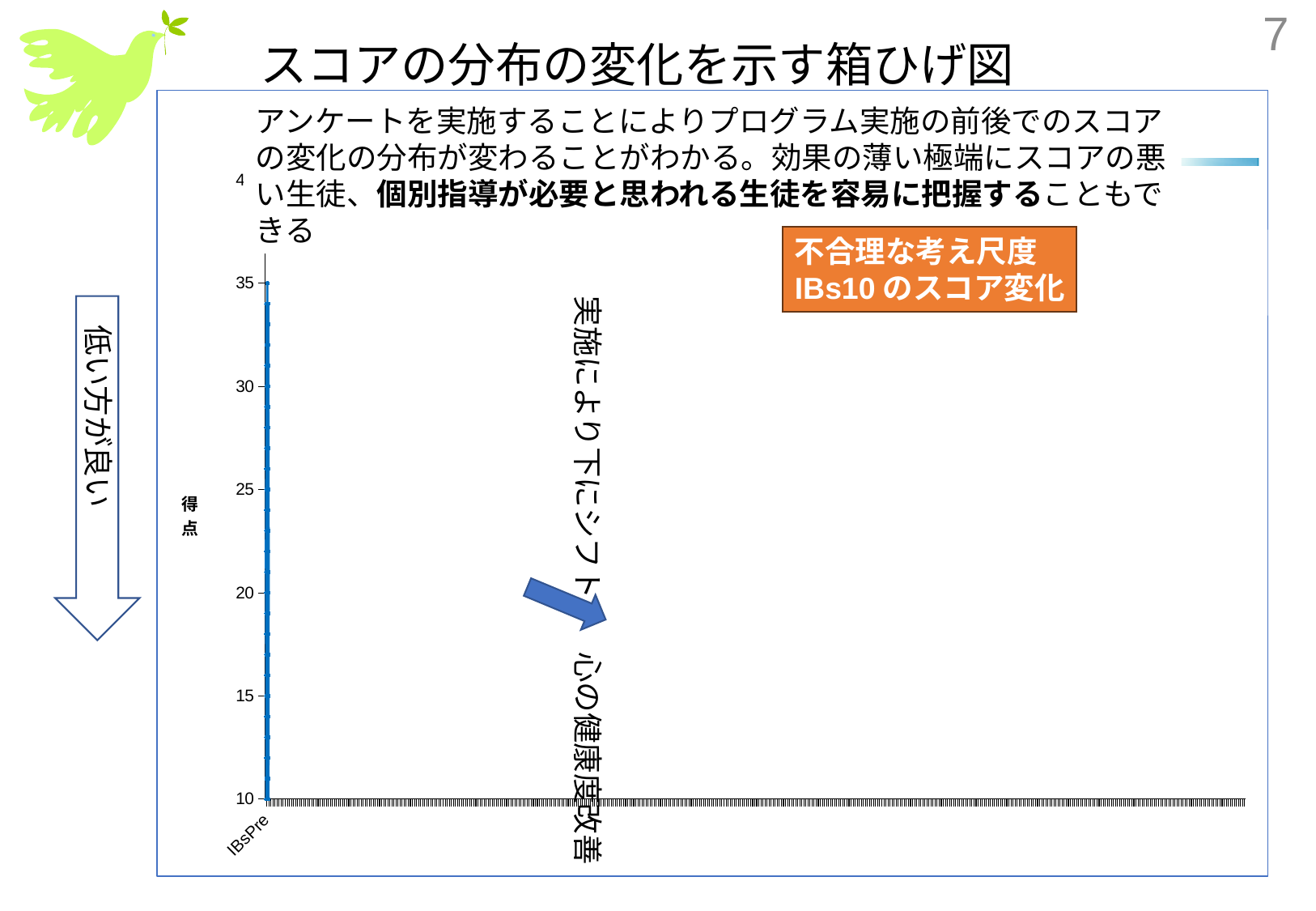

7
スコアの分布の変化を示す箱ひげ図

### Chart: IBs10スコア分布の変化

| Category | Q1 | Q2-Q1 | Q3-Q2 |  |  |  |  |  |
|---|---|---|---|---|---|---|---|---|
| IBsPre | 19.0 | 3.0 | 2.0 | 21.48297213622291 | 13.0 | 10.0 | 10.0 | 10.0 |
| IBsPost | 14.0 | 5.0 | 3.0 | 18.598101265822784 | 14.0 | 10.24 | 10.25 | 10.24 |
| IBsFU | 18.0 | 3.0 | 3.0 | 20.7192429022082 | 14.0 | 10.48 | 10.5 | 10.48 |
アンケートを実施することによりプログラム実施の前後でのスコアの変化の分布が変わることがわかる。効果の薄い極端にスコアの悪い生徒、個別指導が必要と思われる生徒を容易に把握することもできる
不合理な考え尺度
IBs10のスコア変化
実施により下にシフト

低い方が良い

心の健康度改善